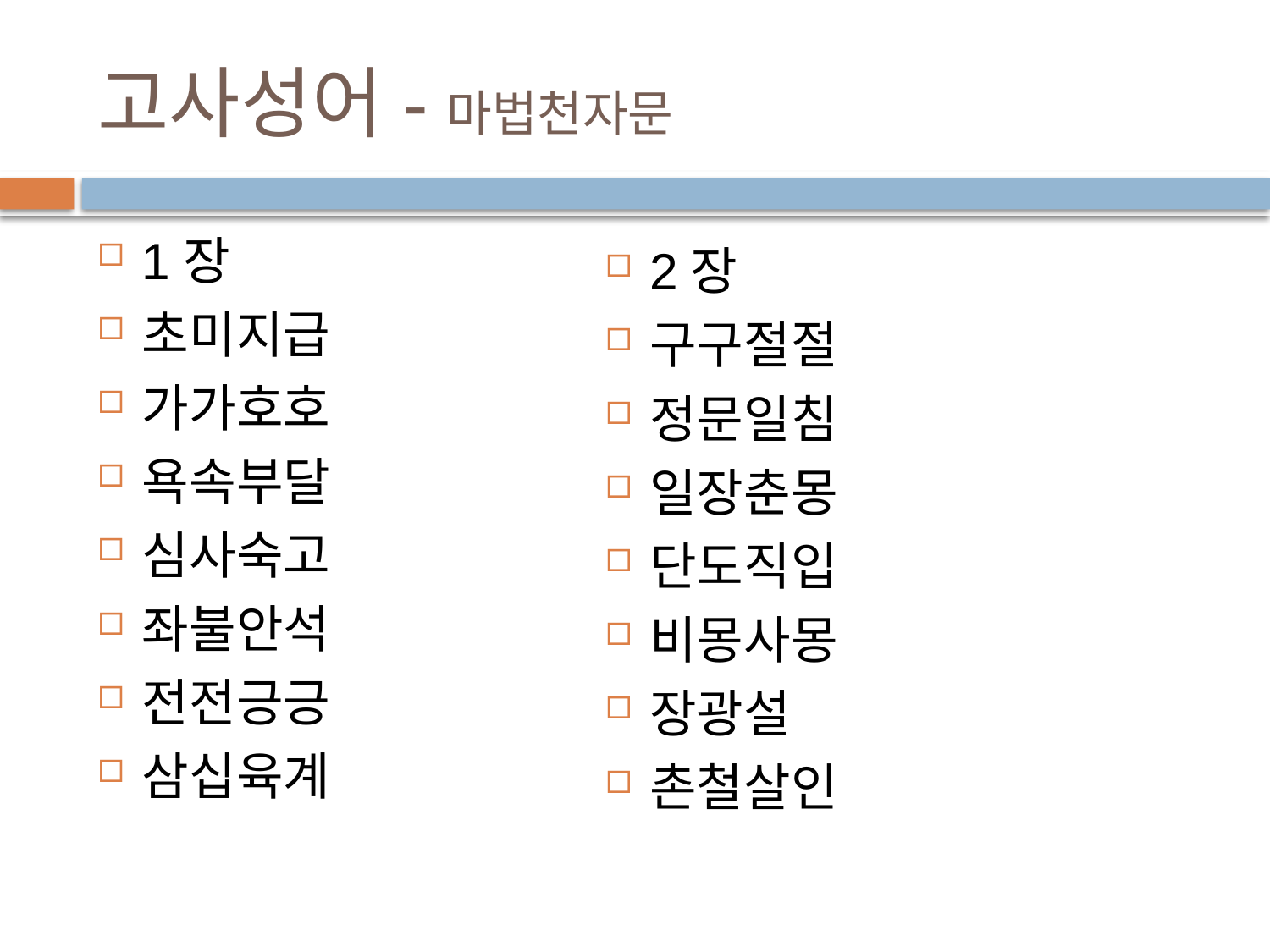

# 고사성어-마법천자문
1장
초미지급
가가호호
욕속부달
심사숙고
좌불안석
전전긍긍
삼십육계
2장
구구절절
정문일침
일장춘몽
단도직입
비몽사몽
장광설
촌철살인